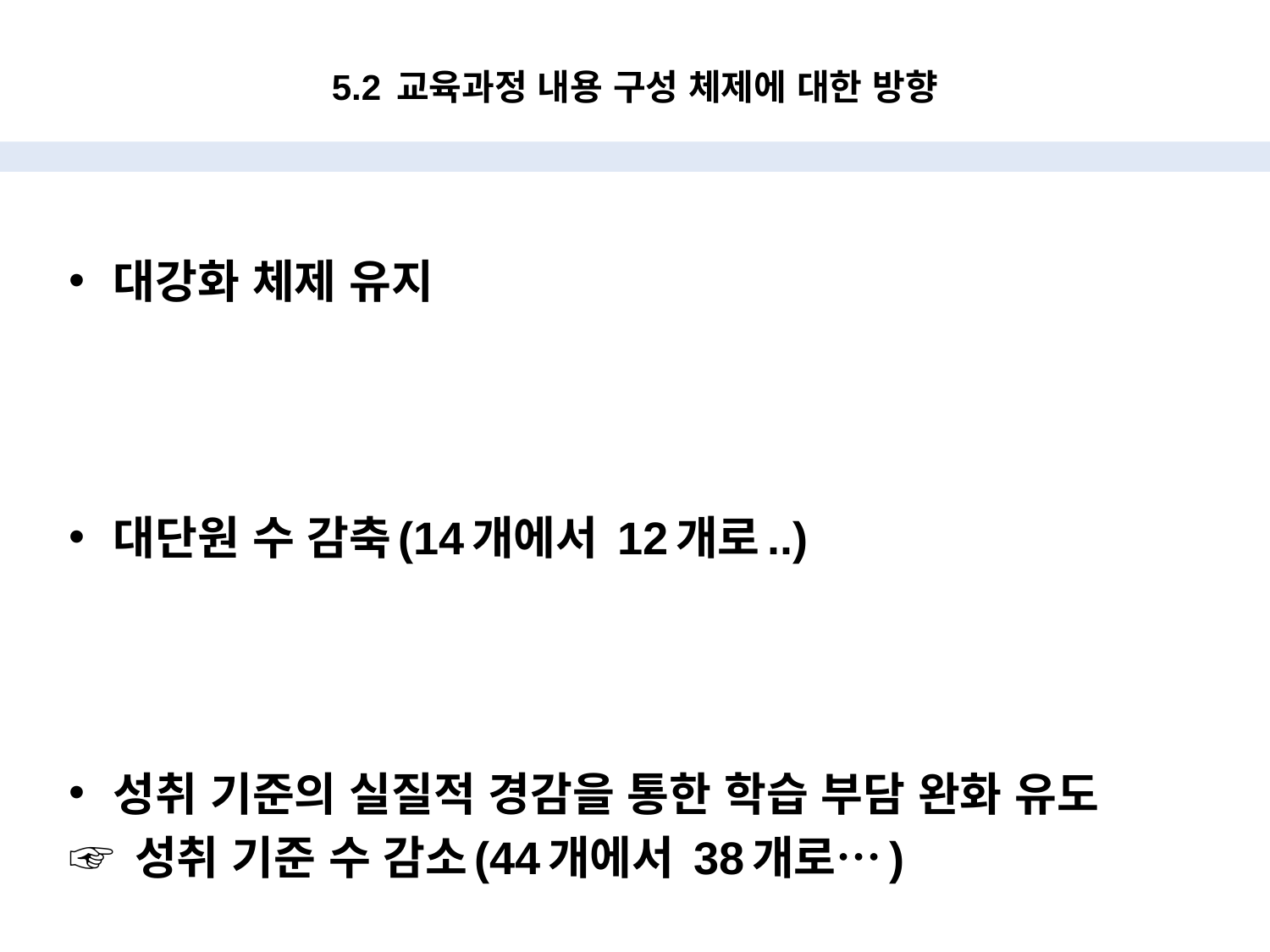

# 5.2 교육과정 내용 구성 체제에 대한 방향

대강화 체제 유지

대단원 수 감축(14개에서 12개로..)

성취 기준의 실질적 경감을 통한 학습 부담 완화 유도
☞ 성취 기준 수 감소(44개에서 38개로…)